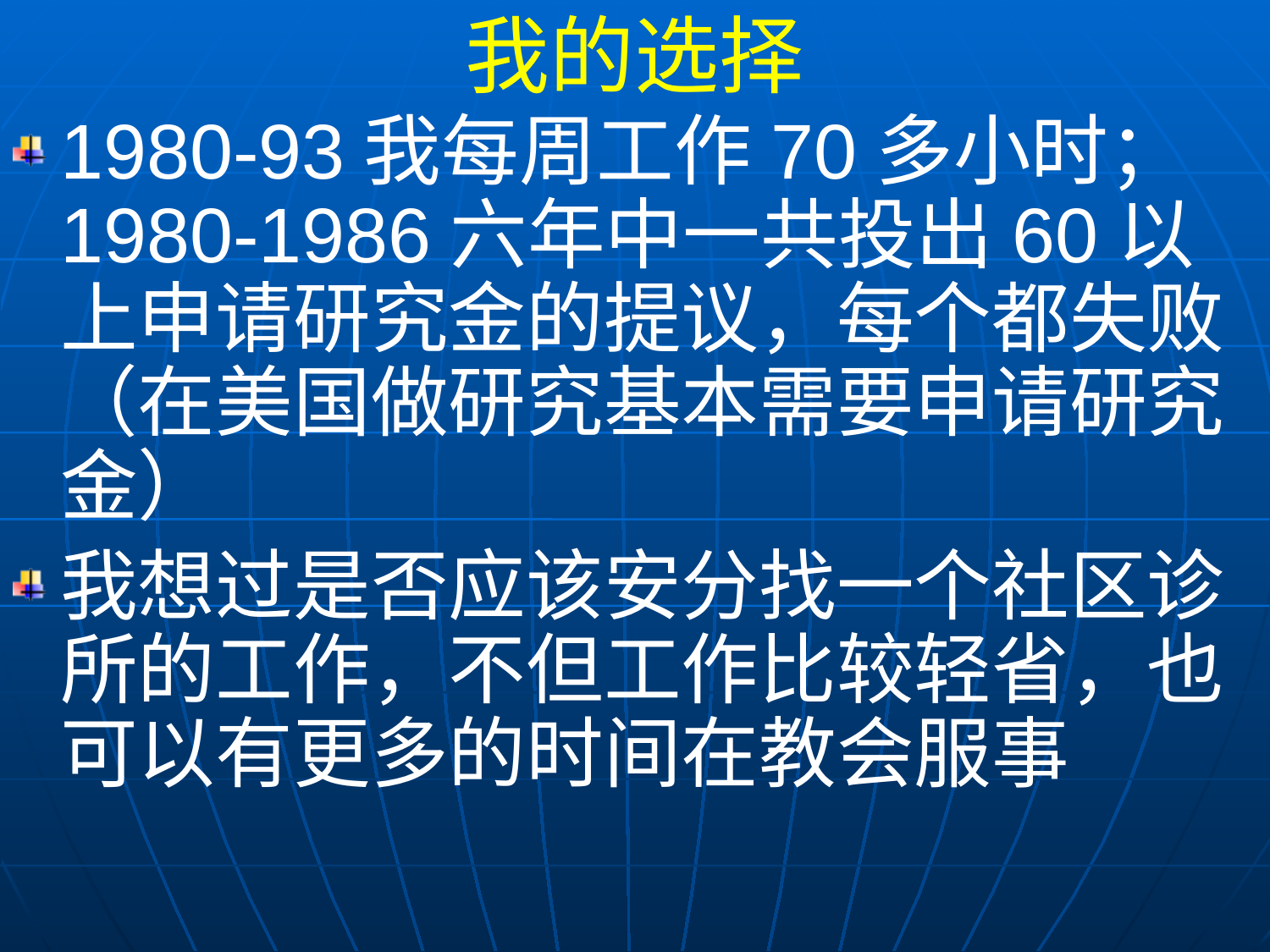

我的选择
1980-93我每周工作70多小时；1980-1986六年中一共投出60以上申请研究金的提议，每个都失败 （在美国做研究基本需要申请研究金）
我想过是否应该安分找一个社区诊所的工作，不但工作比较轻省，也可以有更多的时间在教会服事